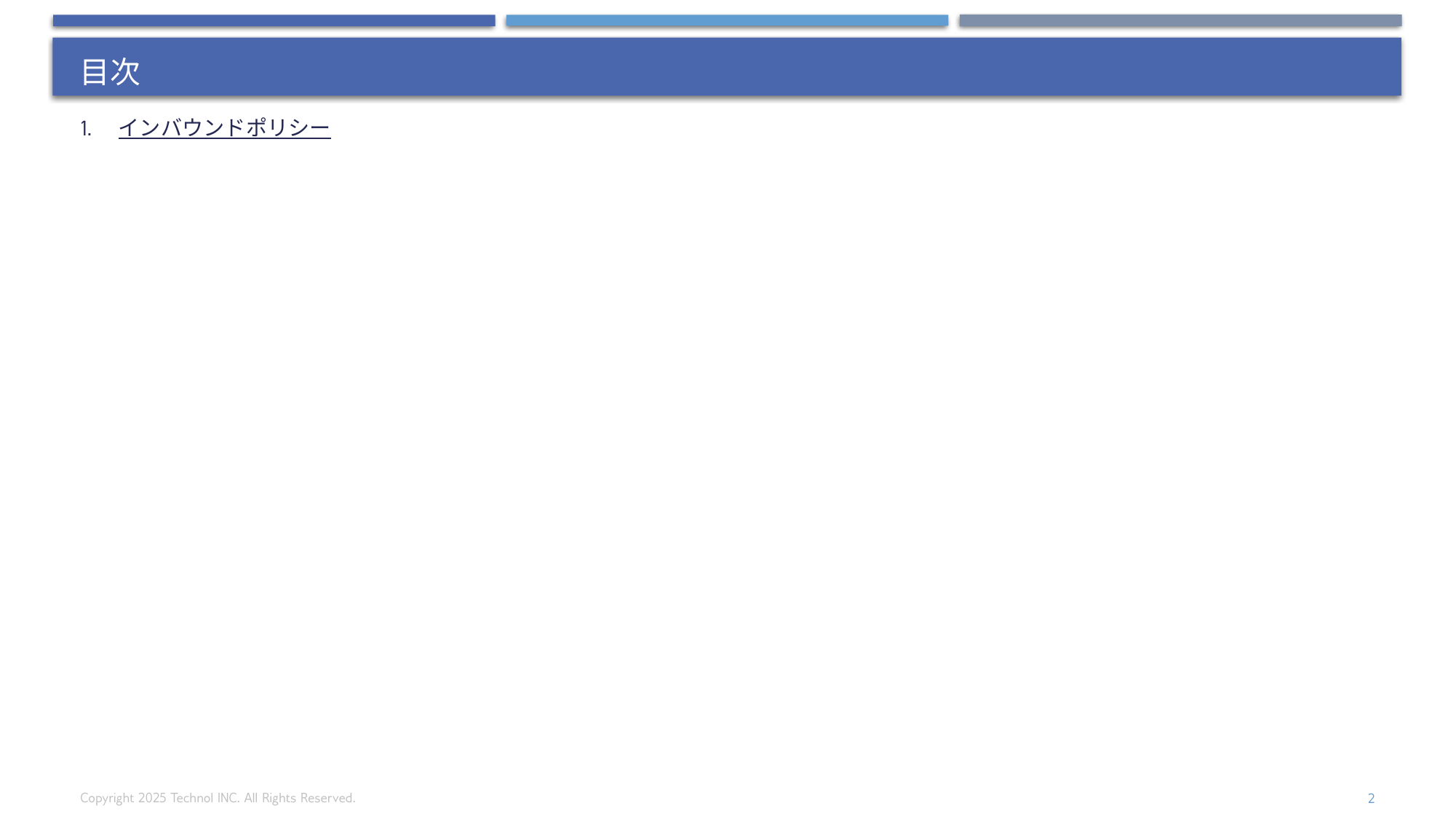

# 目次
1.　インバウンドポリシー
Copyright 2025 Technol INC. All Rights Reserved.
2